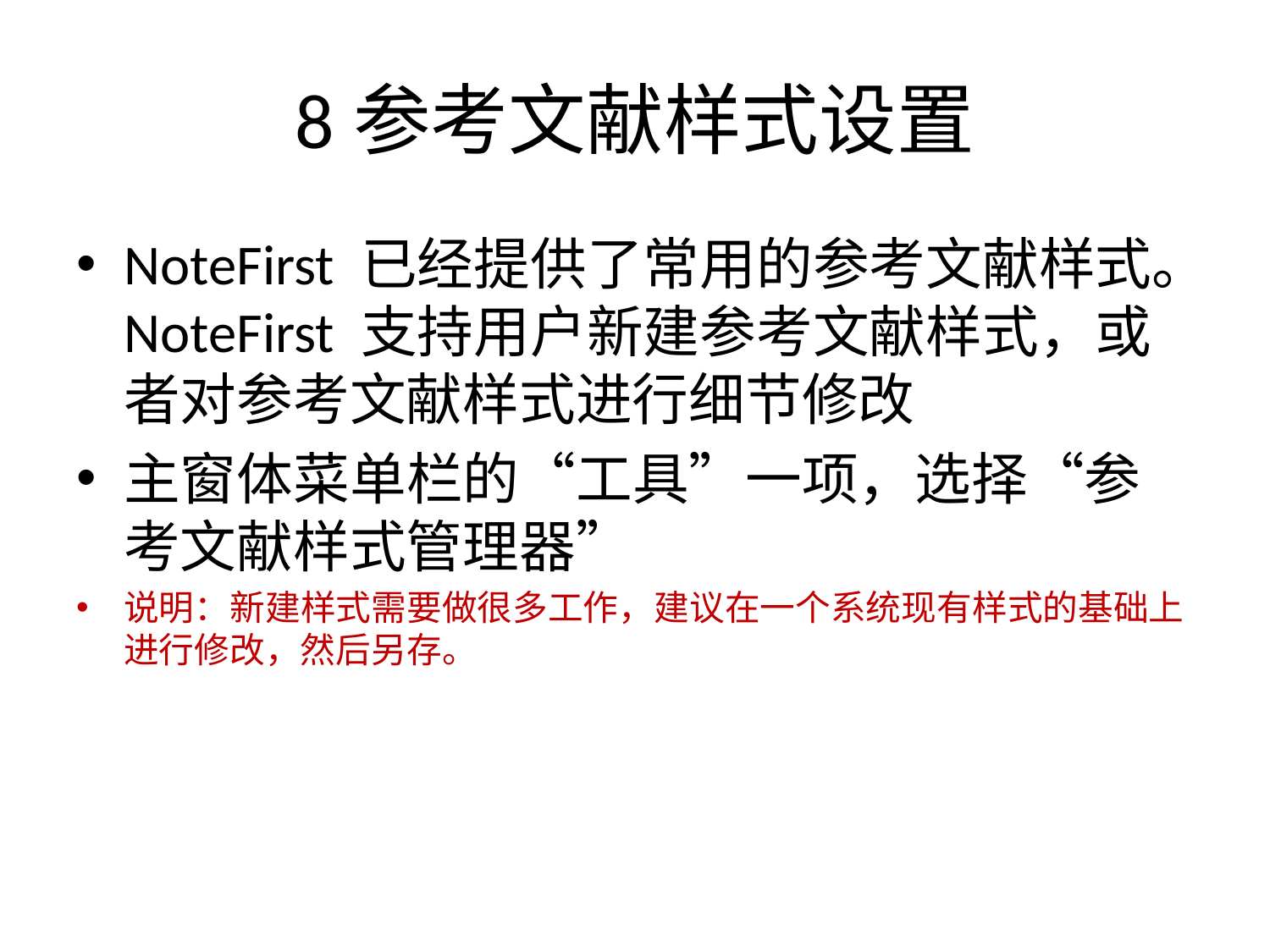

# 8参考文献样式设置
NoteFirst 已经提供了常用的参考文献样式。NoteFirst 支持用户新建参考文献样式，或者对参考文献样式进行细节修改
主窗体菜单栏的“工具”一项，选择“参考文献样式管理器”
说明：新建样式需要做很多工作，建议在一个系统现有样式的基础上进行修改，然后另存。